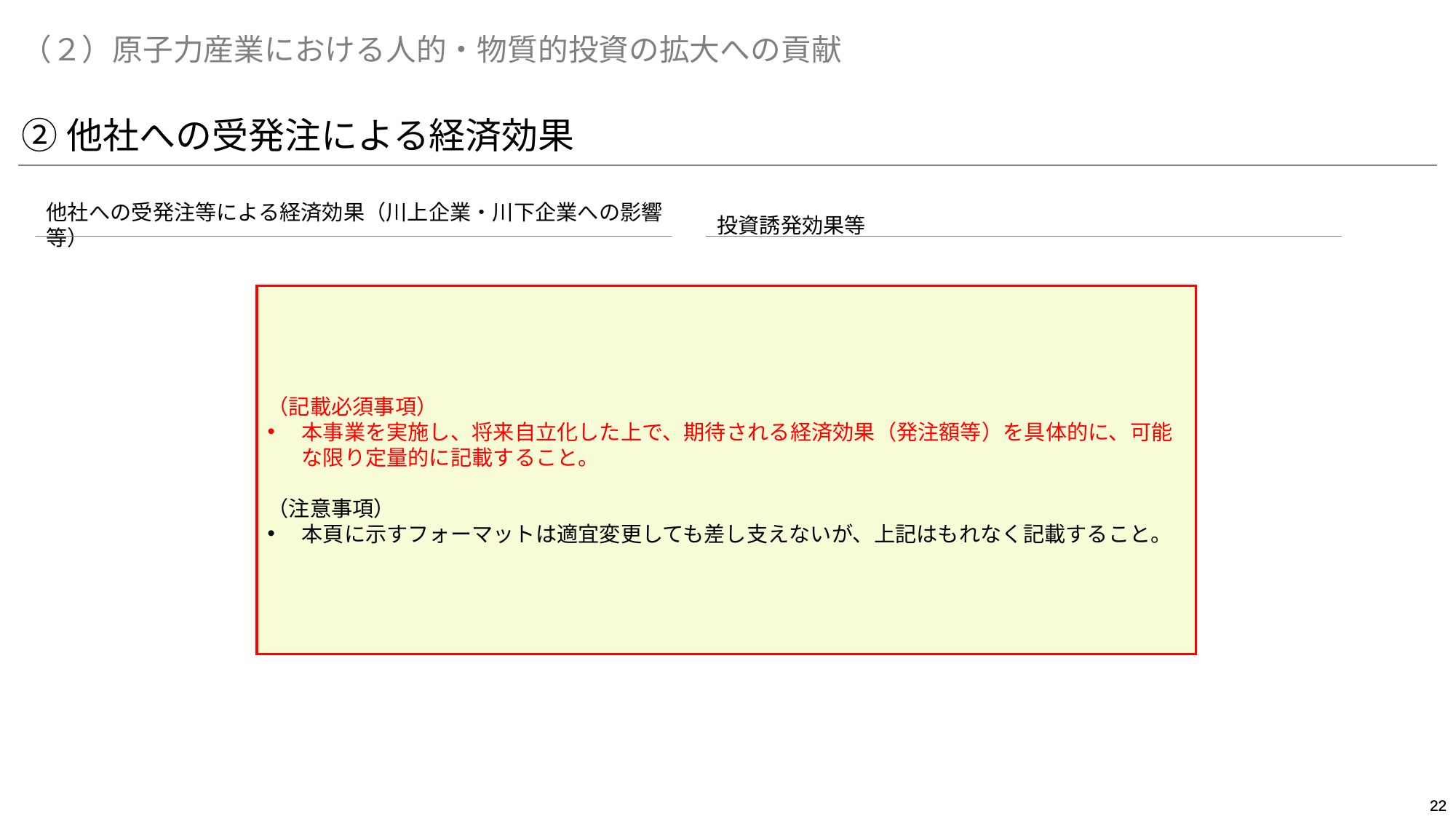

（２）原子力産業における人的・物質的投資の拡大への貢献
②他社への受発注による経済効果
他社への受発注等による経済効果（川上企業・川下企業への影響等）
投資誘発効果等
（記載必須事項）
本事業を実施し、将来自立化した上で、期待される経済効果（発注額等）を具体的に、可能な限り定量的に記載すること。

（注意事項）
本頁に示すフォーマットは適宜変更しても差し支えないが、上記はもれなく記載すること。